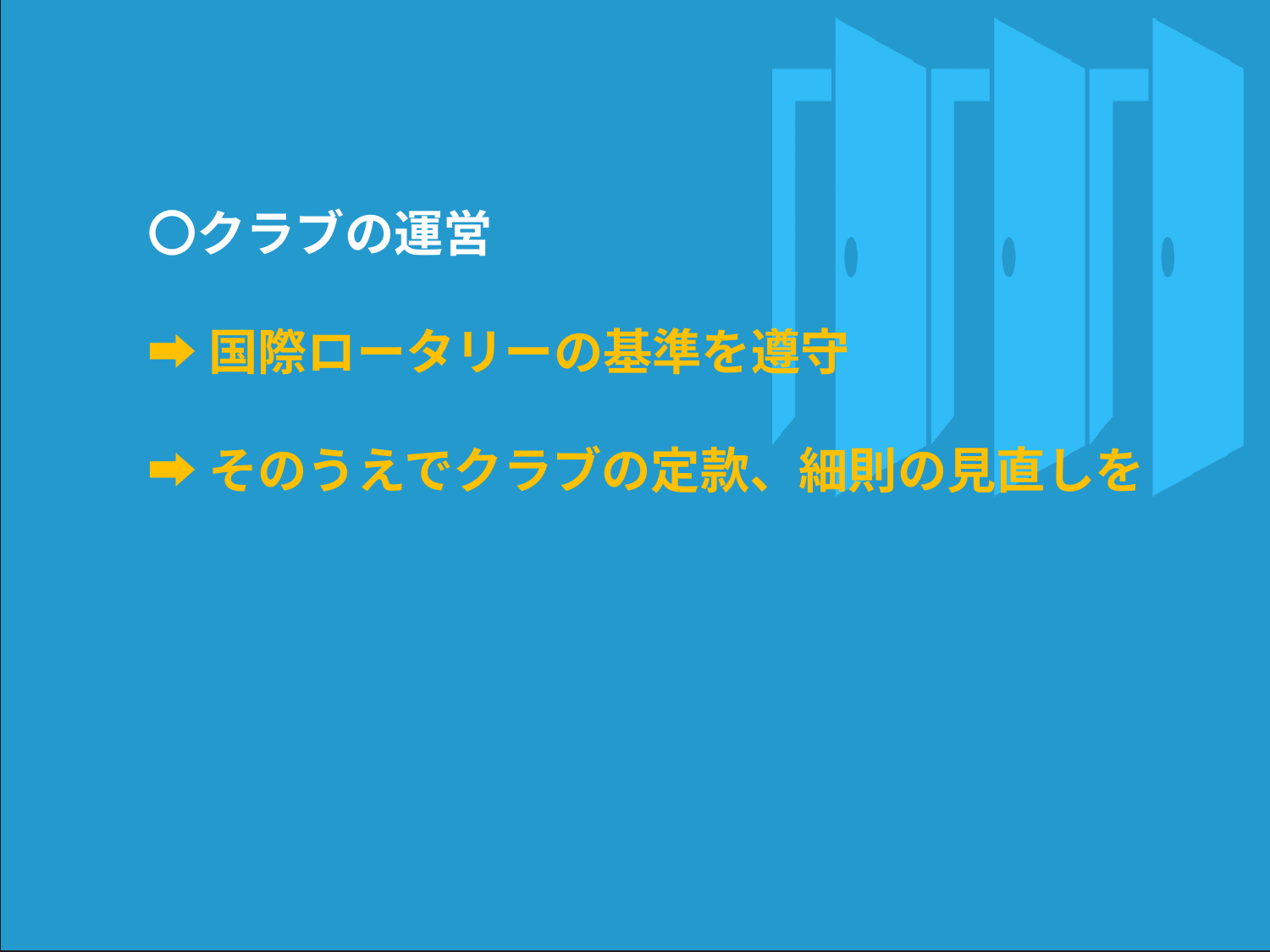

〇クラブの運営

➡国際ロータリーの基準を遵守

➡そのうえでクラブの定款、細則の見直しを